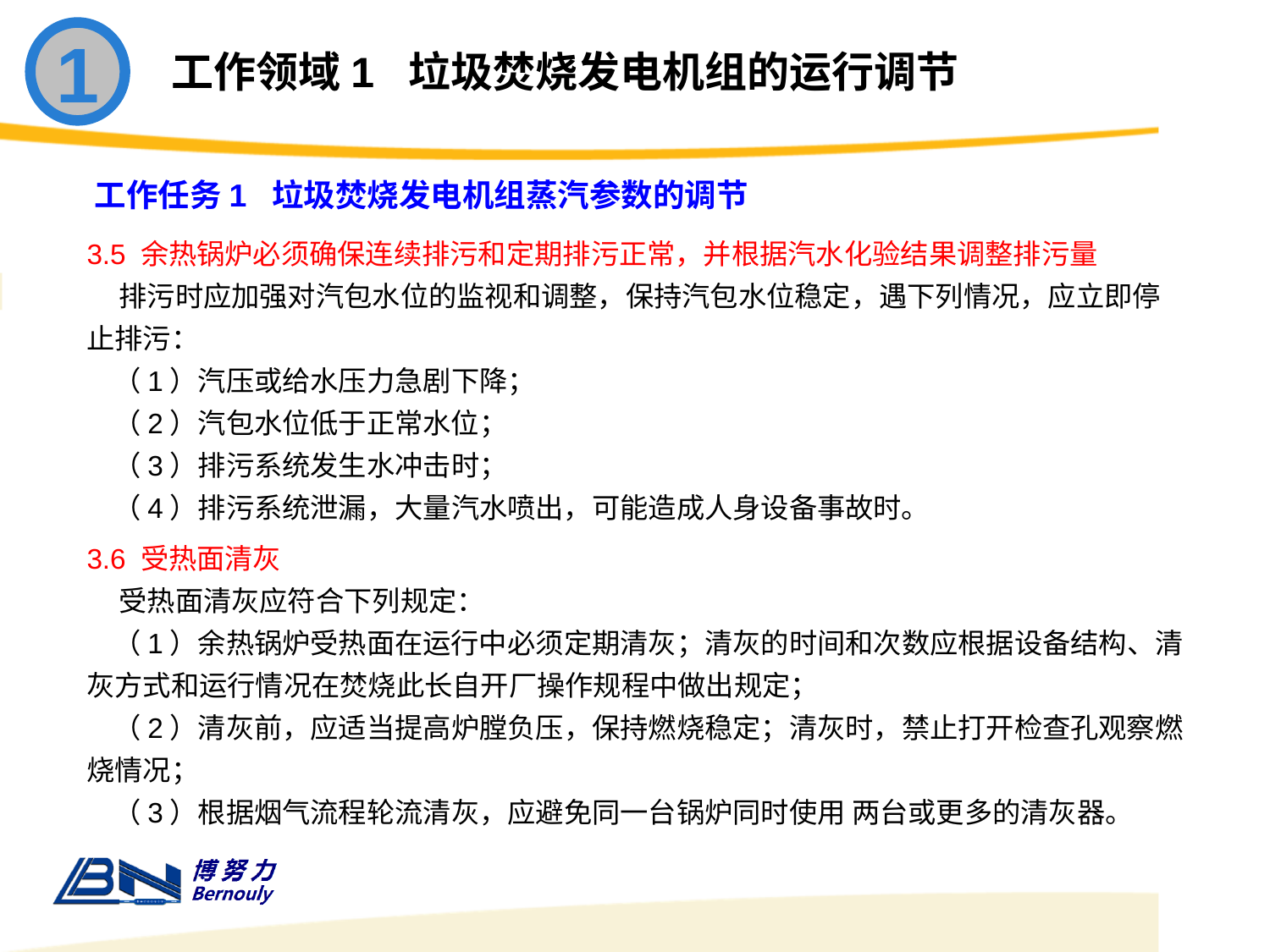

1
工作领域1  垃圾焚烧发电机组的运行调节
工作任务1  垃圾焚烧发电机组蒸汽参数的调节
3.5 余热锅炉必须确保连续排污和定期排污正常，并根据汽水化验结果调整排污量
    排污时应加强对汽包水位的监视和调整，保持汽包水位稳定，遇下列情况，应立即停止排污：
   （1）汽压或给水压力急剧下降；
   （2）汽包水位低于正常水位；
   （3）排污系统发生水冲击时；
   （4）排污系统泄漏，大量汽水喷出，可能造成人身设备事故时。
3.6 受热面清灰
    受热面清灰应符合下列规定：
   （1）余热锅炉受热面在运行中必须定期清灰；清灰的时间和次数应根据设备结构、清灰方式和运行情况在焚烧此长自开厂操作规程中做出规定；
   （2）清灰前，应适当提高炉膛负压，保持燃烧稳定；清灰时，禁止打开检查孔观察燃烧情况；
   （3）根据烟气流程轮流清灰，应避免同一台锅炉同时使用 两台或更多的清灰器。